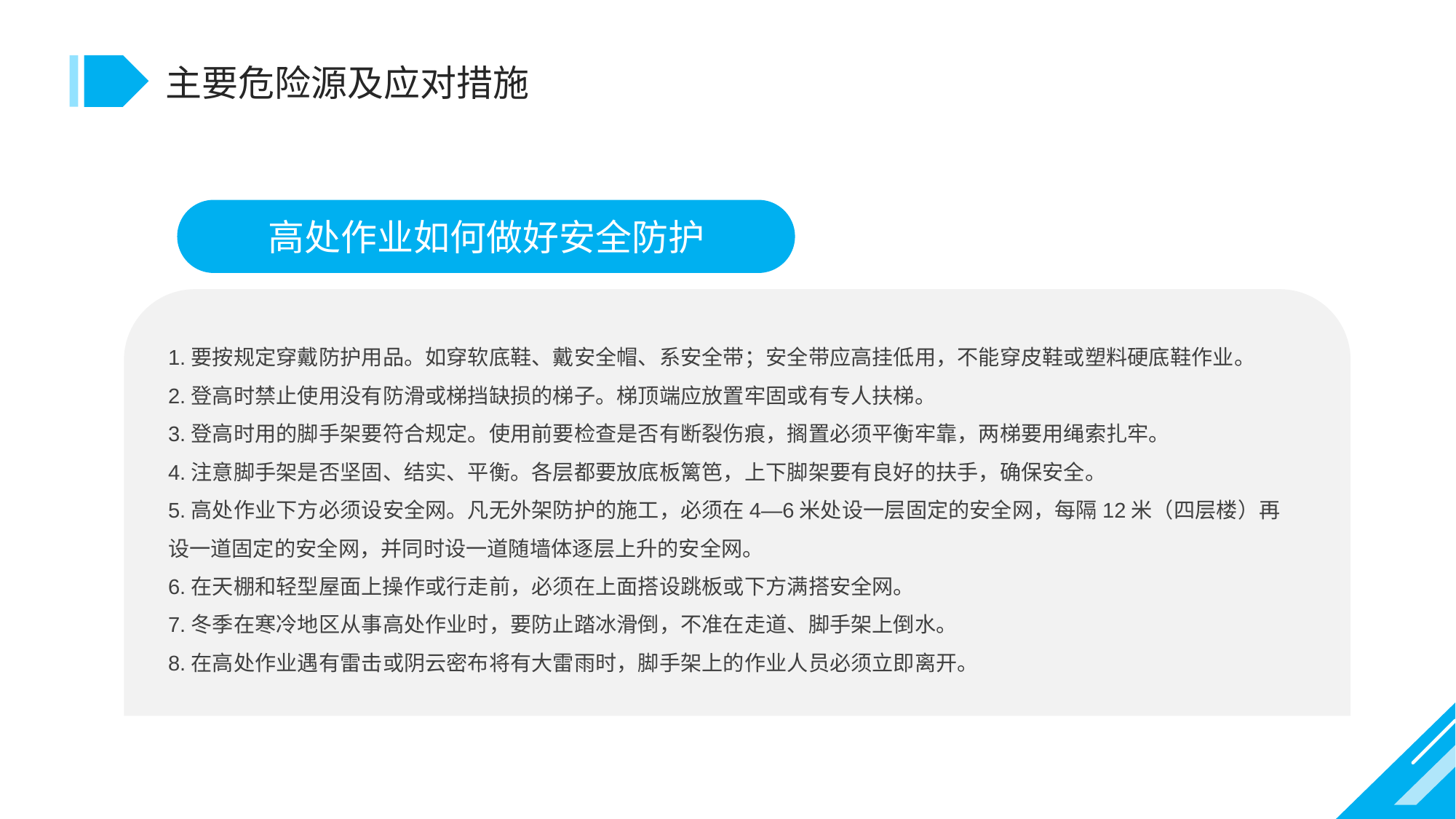

主要危险源及应对措施
高处作业如何做好安全防护

1.要按规定穿戴防护用品。如穿软底鞋、戴安全帽、系安全带；安全带应高挂低用，不能穿皮鞋或塑料硬底鞋作业。
2.登高时禁止使用没有防滑或梯挡缺损的梯子。梯顶端应放置牢固或有专人扶梯。
3.登高时用的脚手架要符合规定。使用前要检查是否有断裂伤痕，搁置必须平衡牢靠，两梯要用绳索扎牢。
4.注意脚手架是否坚固、结实、平衡。各层都要放底板篱笆，上下脚架要有良好的扶手，确保安全。
5.高处作业下方必须设安全网。凡无外架防护的施工，必须在4—6米处设一层固定的安全网，每隔12米（四层楼）再设一道固定的安全网，并同时设一道随墙体逐层上升的安全网。
6.在天棚和轻型屋面上操作或行走前，必须在上面搭设跳板或下方满搭安全网。
7.冬季在寒冷地区从事高处作业时，要防止踏冰滑倒，不准在走道、脚手架上倒水。
8.在高处作业遇有雷击或阴云密布将有大雷雨时，脚手架上的作业人员必须立即离开。